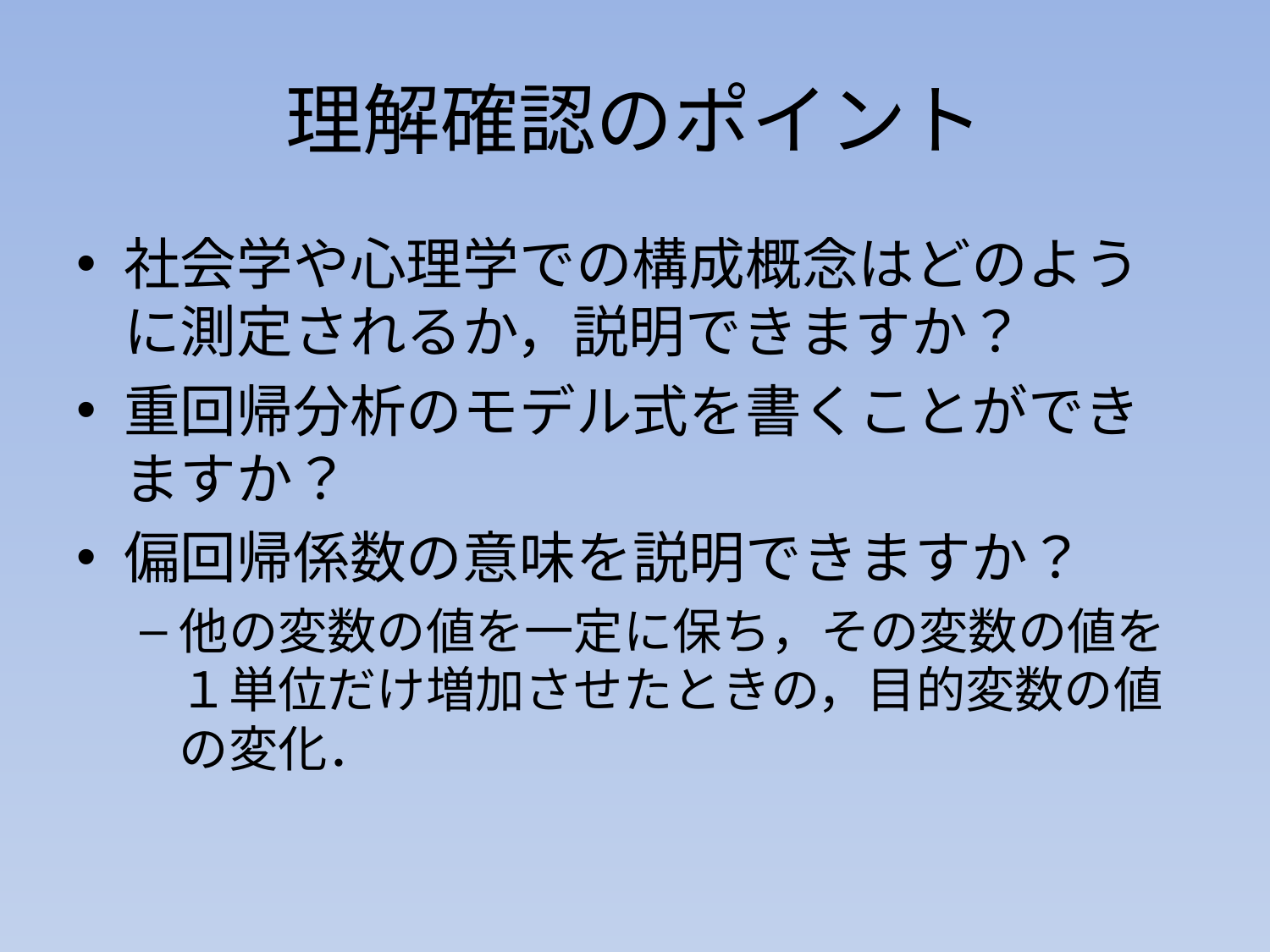

# 理解確認のポイント
社会学や心理学での構成概念はどのように測定されるか，説明できますか？
重回帰分析のモデル式を書くことができますか？
偏回帰係数の意味を説明できますか？
他の変数の値を一定に保ち，その変数の値を１単位だけ増加させたときの，目的変数の値の変化．